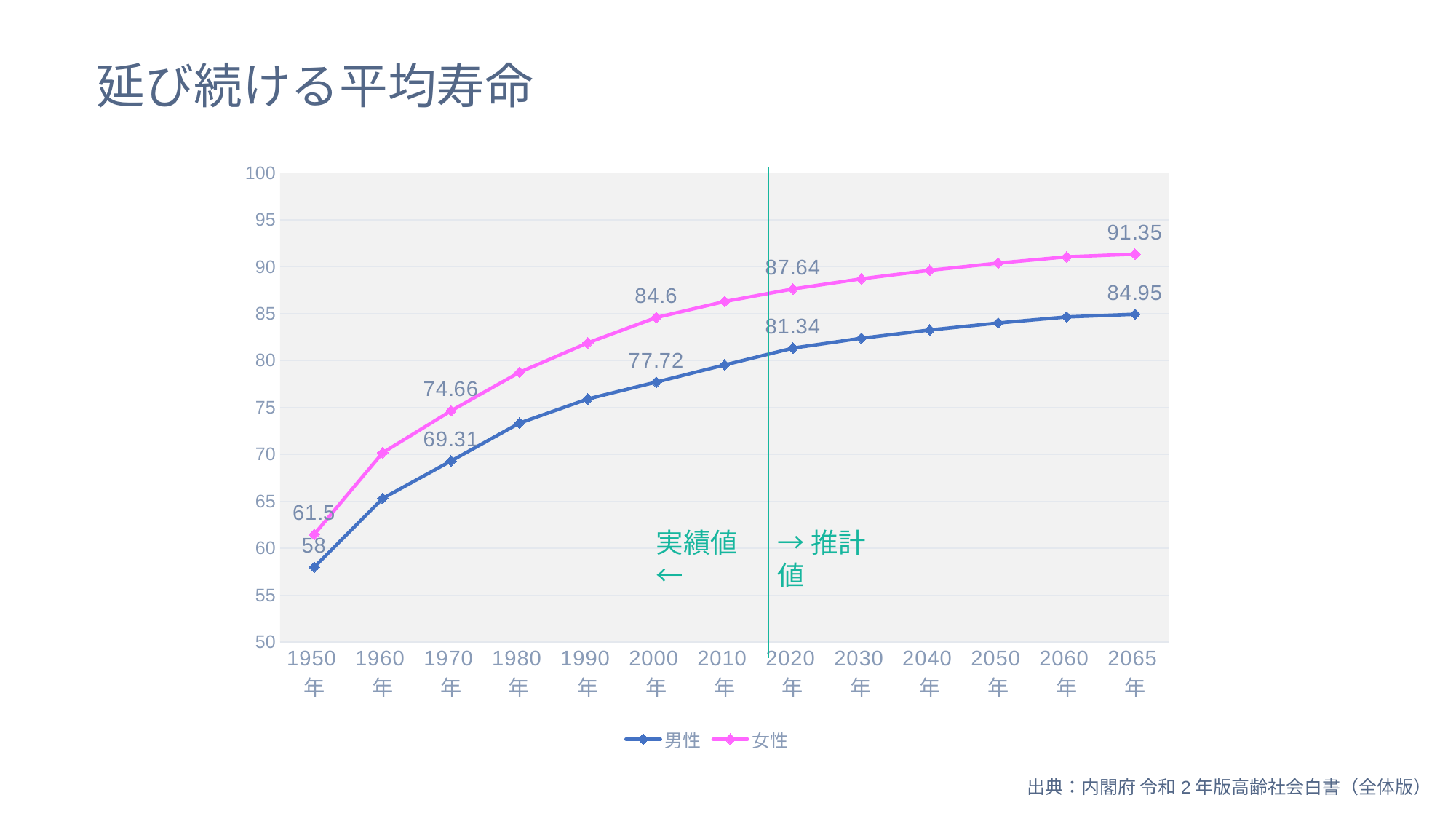

延び続ける平均寿命

### Chart

| Category | 男性 | 女性 |
|---|---|---|
| 1950年 | 58.0 | 61.5 |
| 1960年 | 65.32 | 70.19 |
| 1970年 | 69.31 | 74.66 |
| 1980年 | 73.35 | 78.76 |
| 1990年 | 75.92 | 81.9 |
| 2000年 | 77.72 | 84.6 |
| 2010年 | 79.55 | 86.3 |
| 2020年 | 81.34 | 87.64 |
| 2030年 | 82.39 | 88.72 |
| 2040年 | 83.27 | 89.63 |
| 2050年 | 84.02 | 90.4 |
| 2060年 | 84.66 | 91.06 |
| 2065年 | 84.95 | 91.35 |
実績値←
→推計値
出典：内閣府 令和2年版高齢社会白書（全体版）